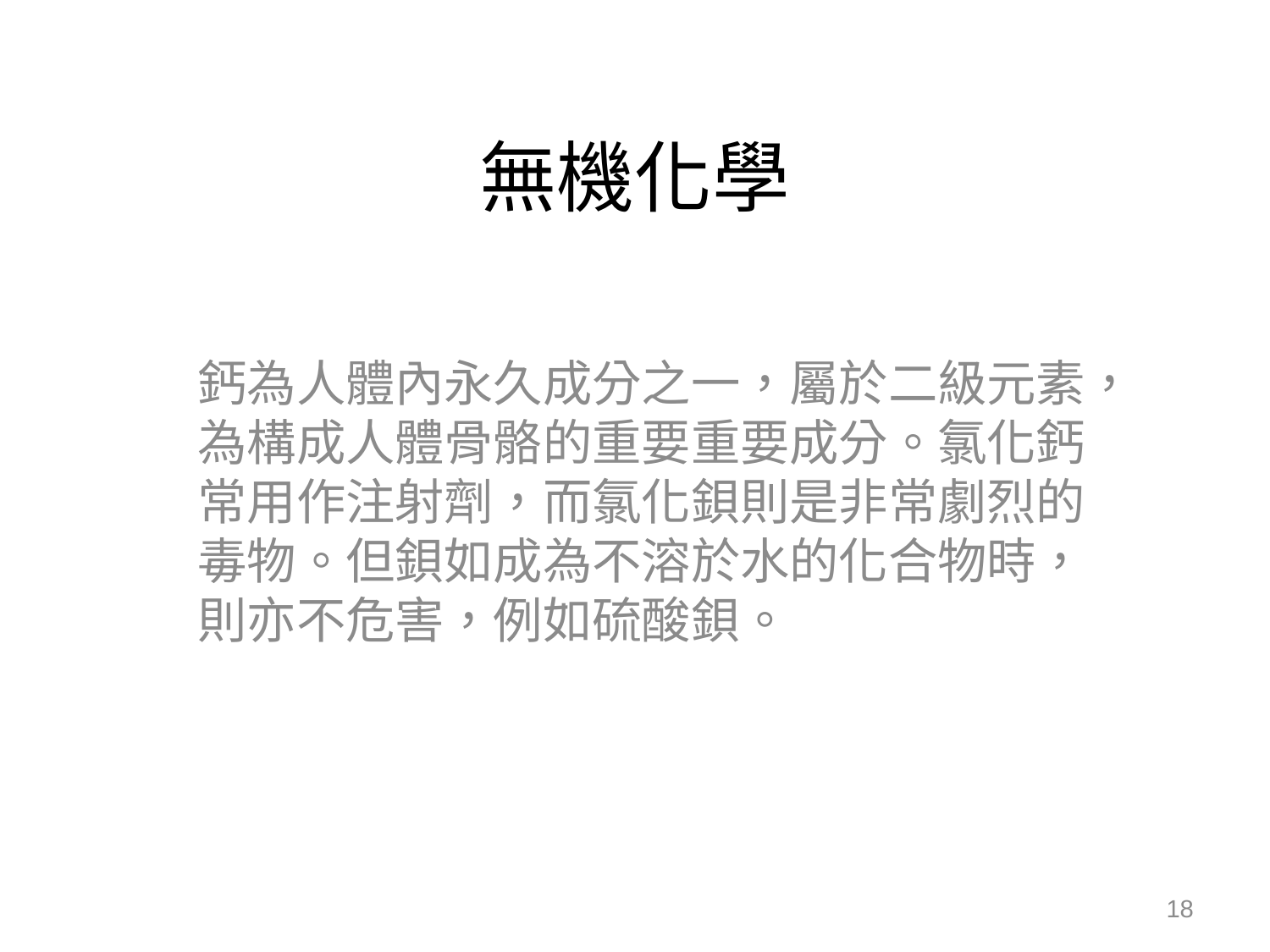

# 無機化學
鈣為人體內永久成分之一，屬於二級元素，為構成人體骨骼的重要重要成分。氯化鈣常用作注射劑，而氯化鋇則是非常劇烈的毒物。但鋇如成為不溶於水的化合物時，則亦不危害，例如硫酸鋇。
18